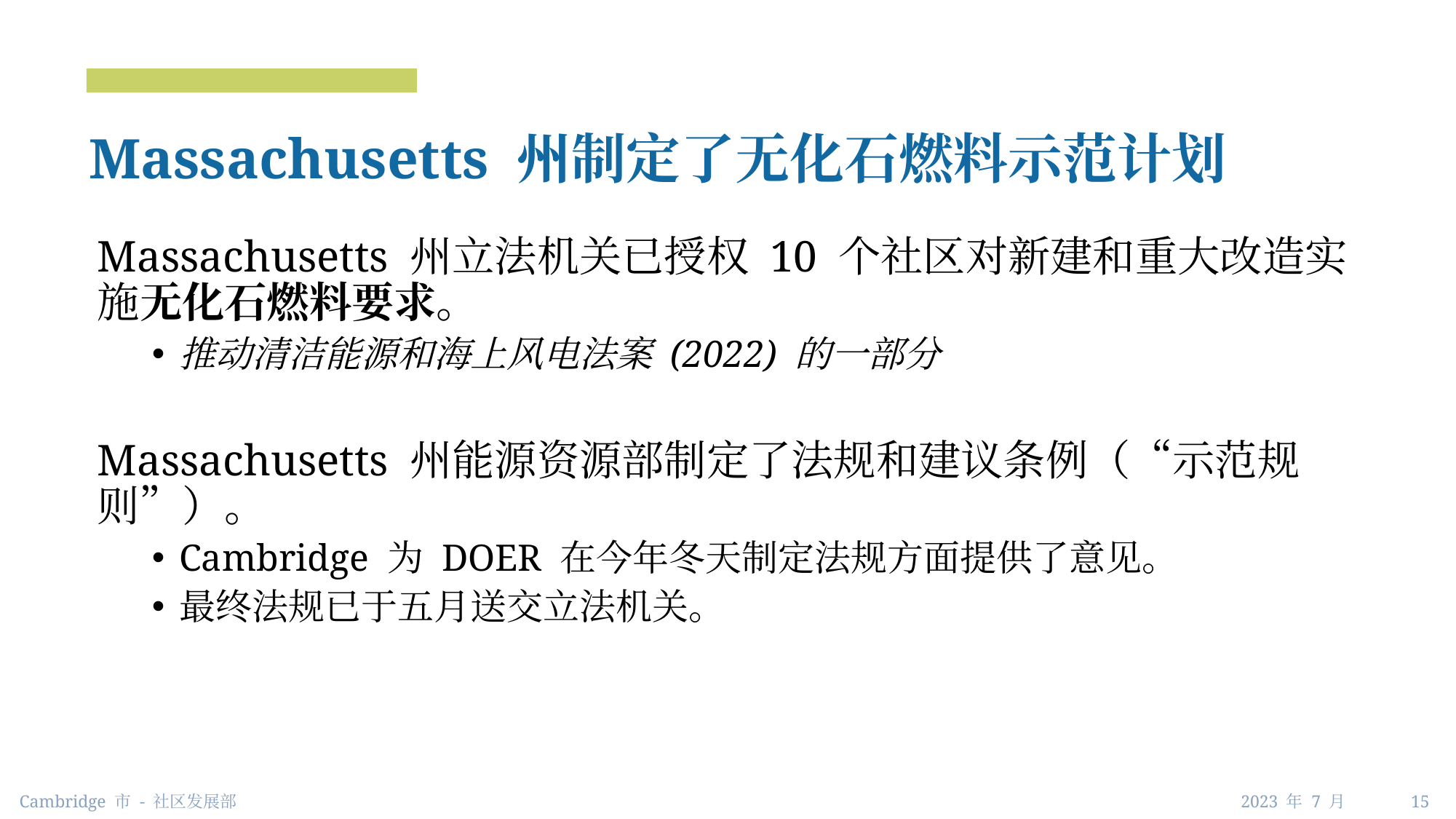

# Massachusetts 州制定了无化石燃料示范计划
Massachusetts 州立法机关已授权 10 个社区对新建和重大改造实施无化石燃料要求。
推动清洁能源和海上风电法案 (2022) 的一部分

Massachusetts 州能源资源部制定了法规和建议条例（“示范规则”）。
Cambridge 为 DOER 在今年冬天制定法规方面提供了意见。
最终法规已于五月送交立法机关。

Cambridge 市 - 社区发展部
2023 年 7 月              15